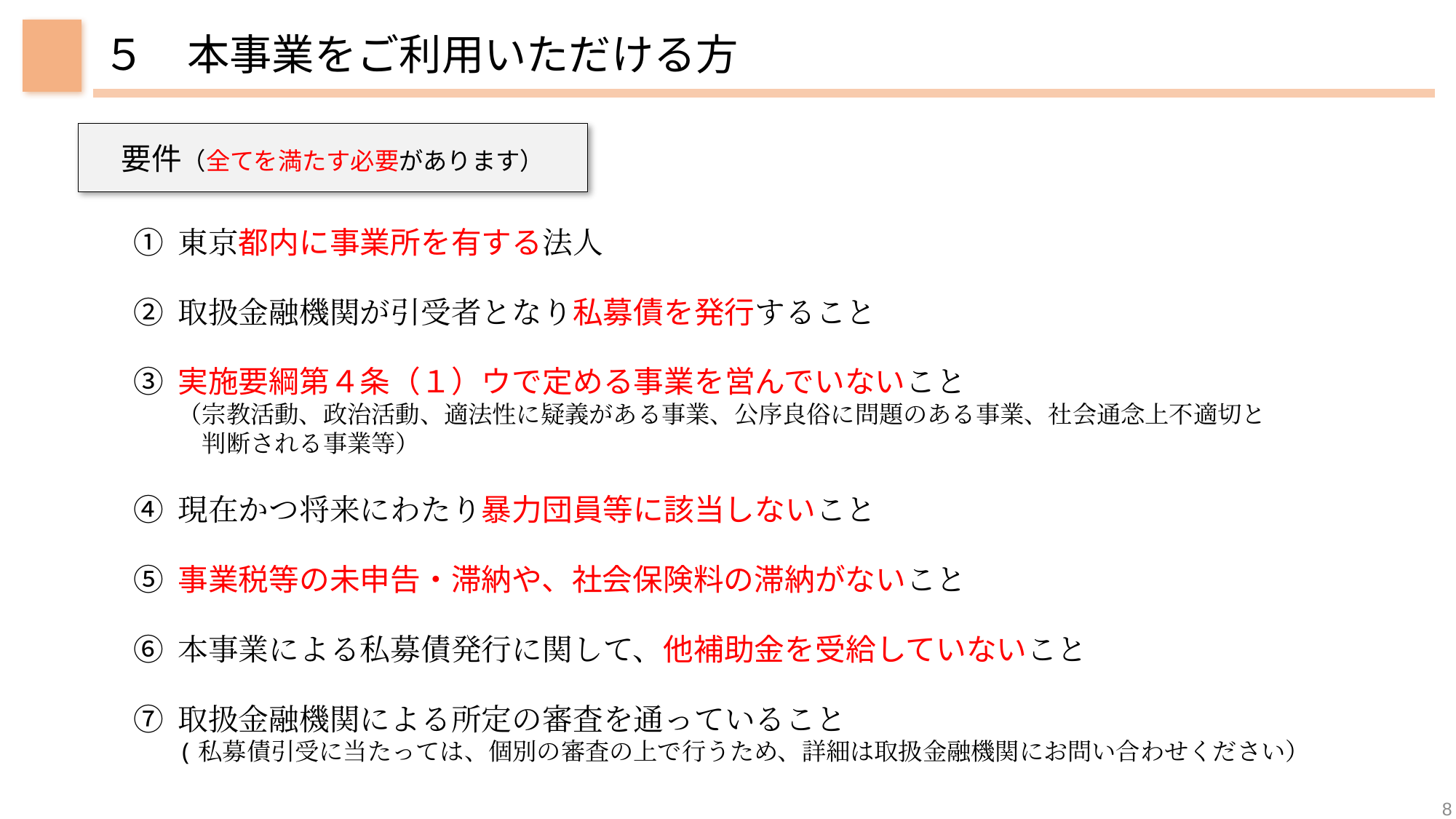

５　本事業をご利用いただける方

要件（全てを満たす必要があります）
① 東京都内に事業所を有する法人
② 取扱金融機関が引受者となり私募債を発行すること
③ 実施要綱第４条（１）ウで定める事業を営んでいないこと
（宗教活動、政治活動、適法性に疑義がある事業、公序良俗に問題のある事業、社会通念上不適切と
　判断される事業等）
④ 現在かつ将来にわたり暴力団員等に該当しないこと
⑤ 事業税等の未申告・滞納や、社会保険料の滞納がないこと
⑥ 本事業による私募債発行に関して、他補助金を受給していないこと
⑦ 取扱金融機関による所定の審査を通っていること
(私募債引受に当たっては、個別の審査の上で行うため、詳細は取扱金融機関にお問い合わせください）
8